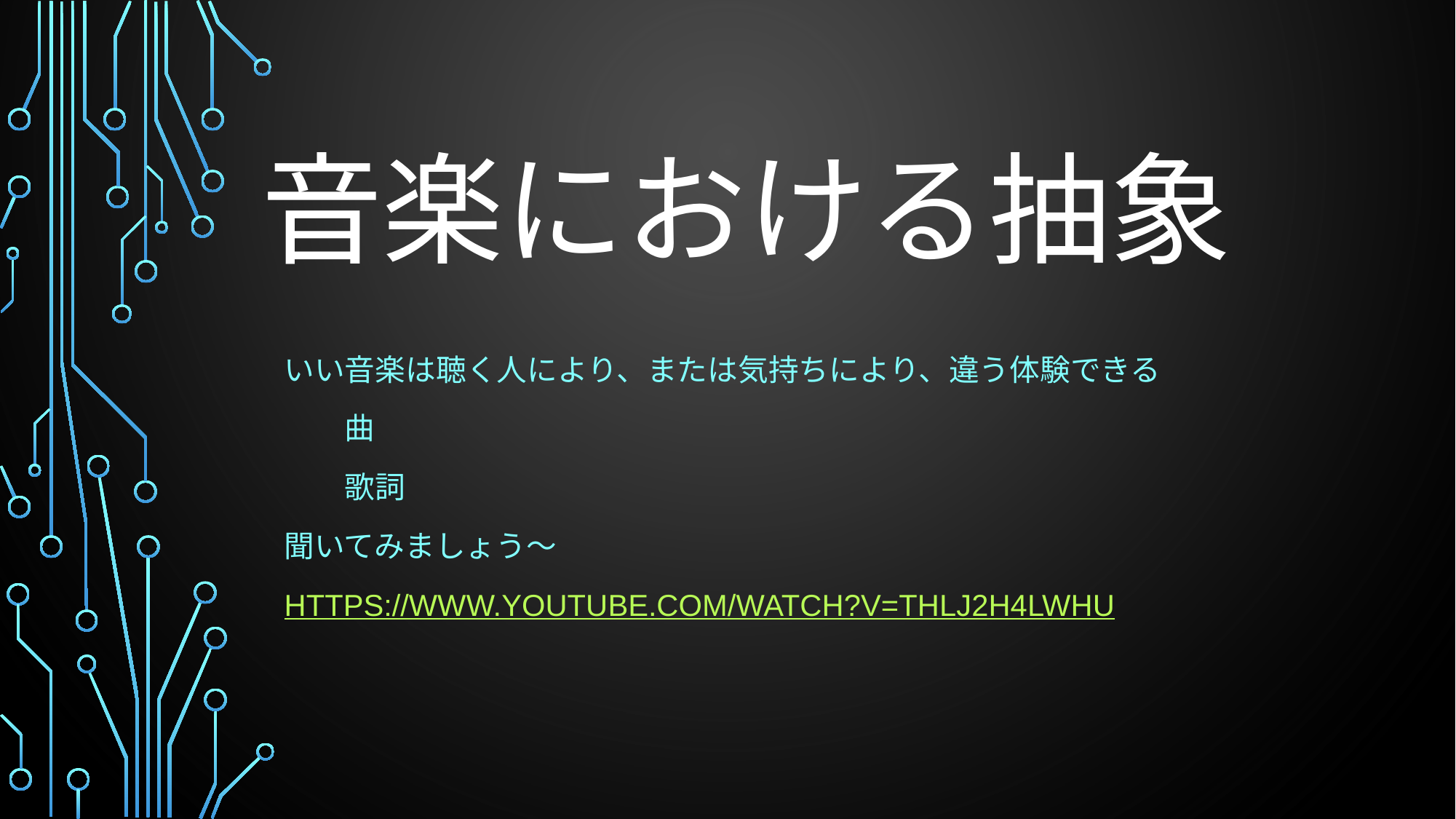

# 音楽における抽象
いい音楽は聴く人により、または気持ちにより、違う体験できる
　　曲
　　歌詞
聞いてみましょう～
https://www.youtube.com/watch?v=thLJ2h4LWhU